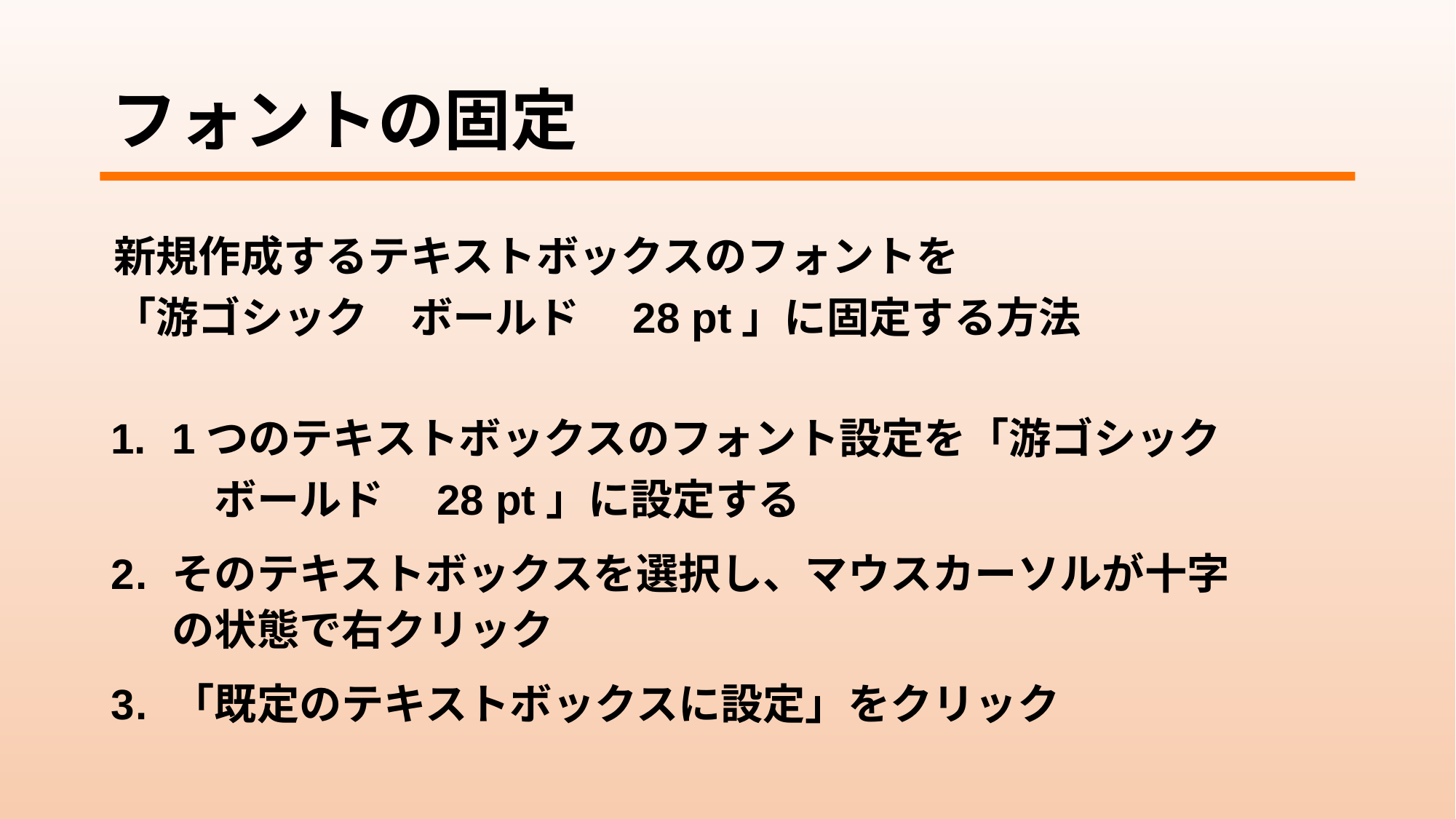

# フォントの固定
新規作成するテキストボックスのフォントを
「游ゴシック　ボールド　28 pt」に固定する方法
1つのテキストボックスのフォント設定を「游ゴシック　ボールド　28 pt」に設定する
そのテキストボックスを選択し、マウスカーソルが十字の状態で右クリック
「既定のテキストボックスに設定」をクリック